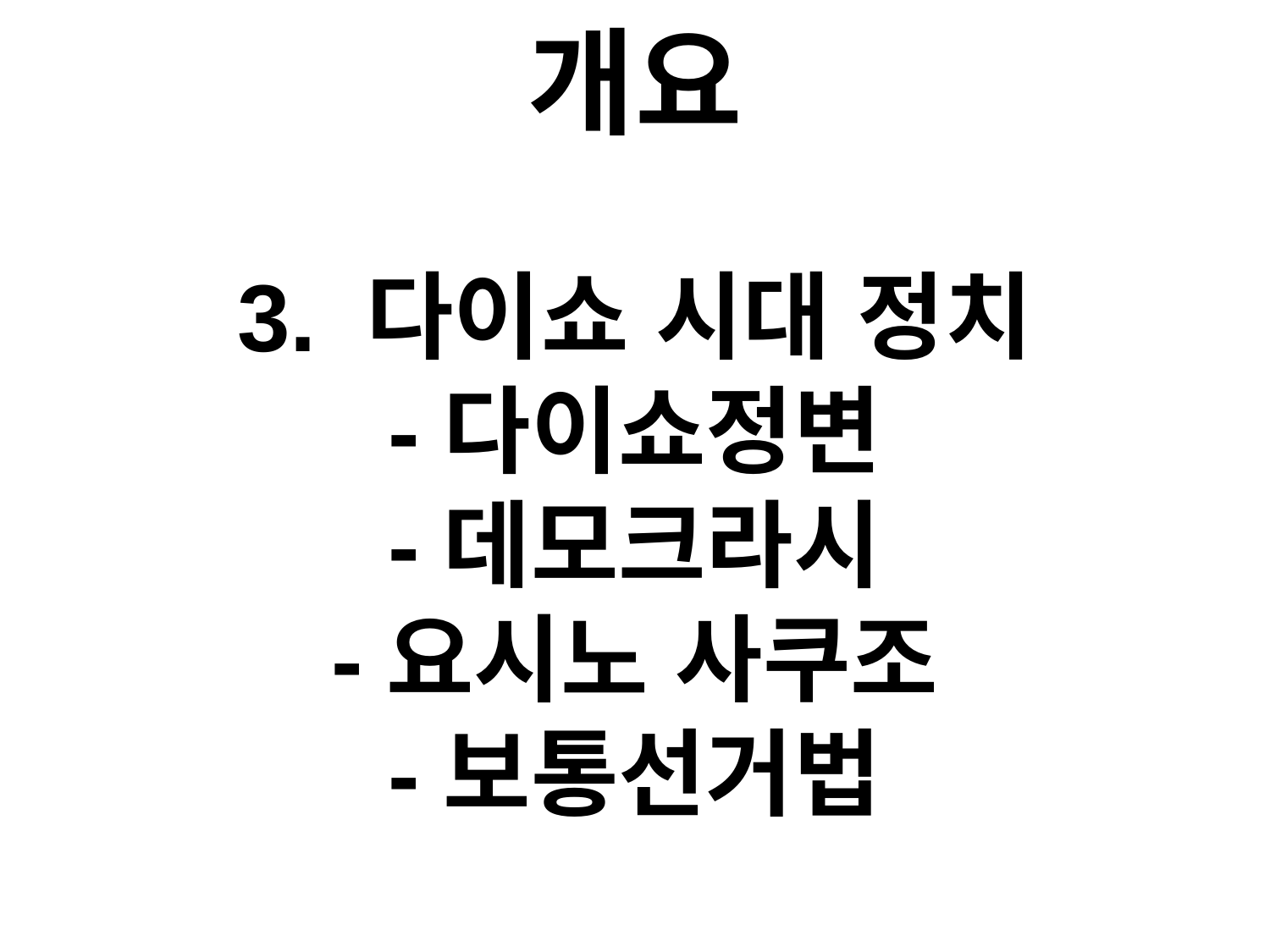

# 개요

3. 다이쇼 시대 정치
-다이쇼정변
-데모크라시
-요시노 사쿠조
-보통선거법